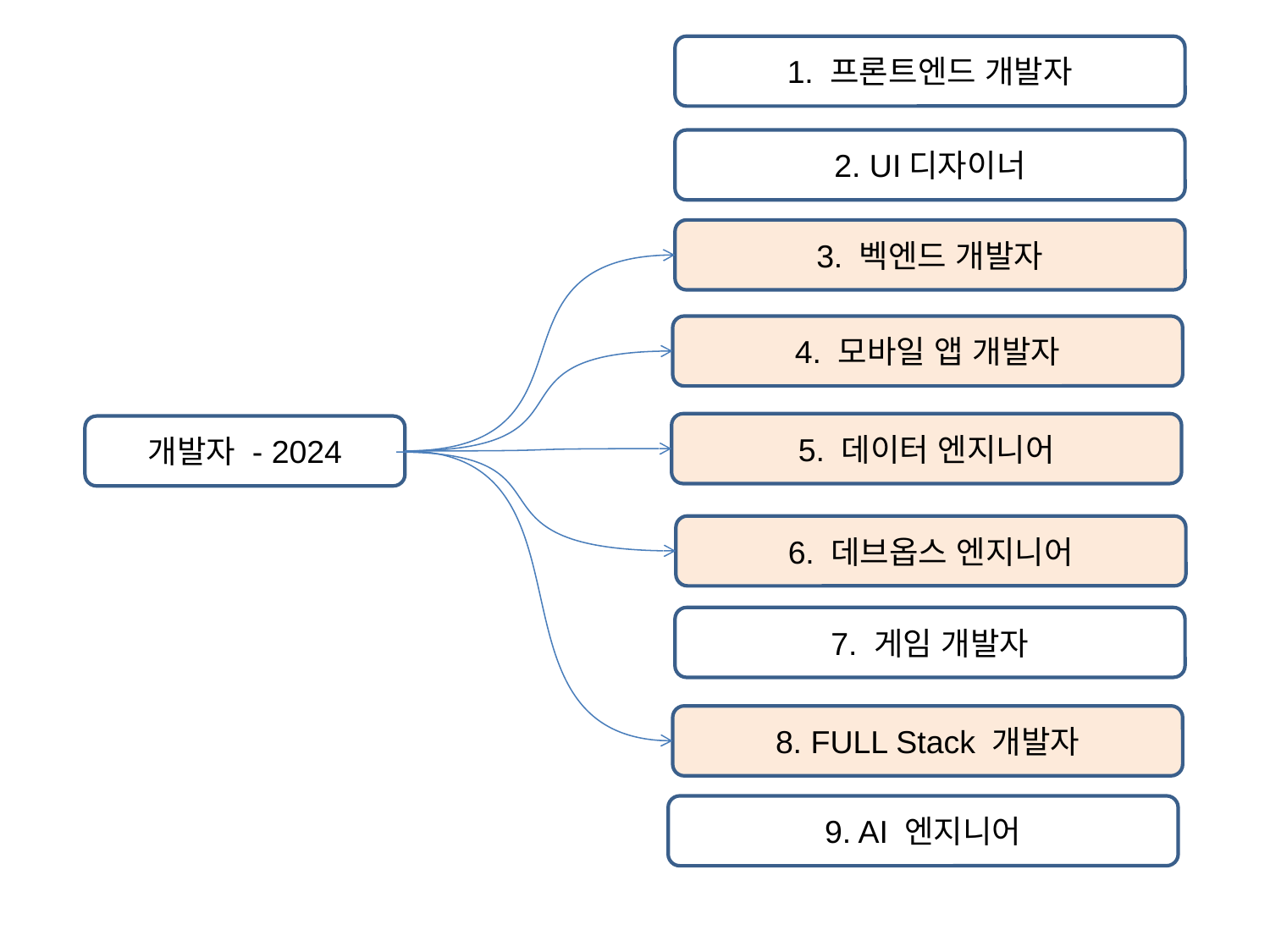

1. 프론트엔드 개발자
2. UI디자이너
3. 벡엔드 개발자
4. 모바일 앱 개발자
5. 데이터 엔지니어
개발자 - 2024
6. 데브옵스 엔지니어
7. 게임 개발자
8. FULL Stack 개발자
9. AI 엔지니어